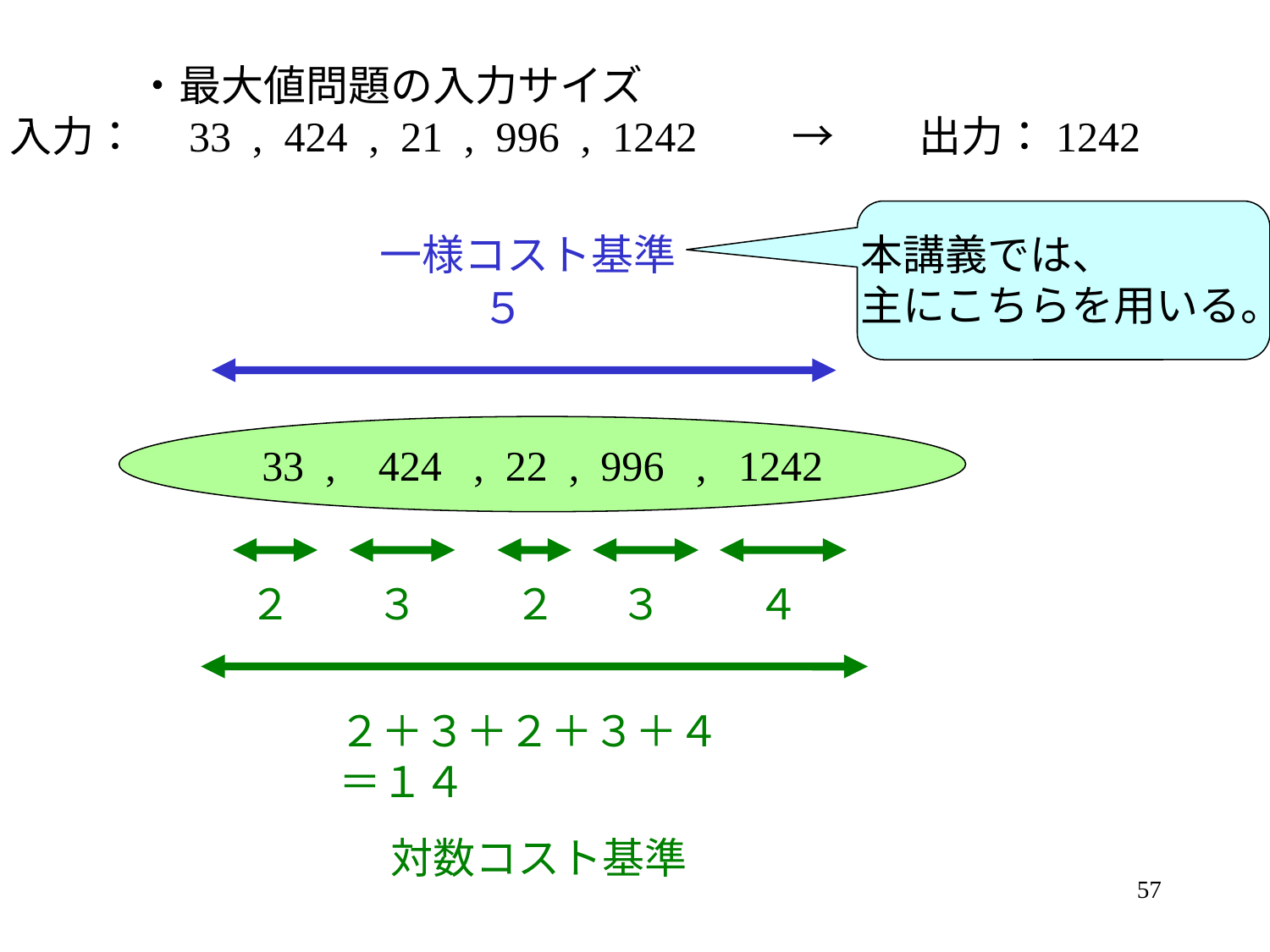

・最大値問題の入力サイズ
入力：　33  ,  424  ,  21  ,  996  ,  1242　　→　　出力：1242

一様コスト基準
本講義では、
主にこちらを用いる。
５

33  ,    424   ,  22  ,  996   ,   1242

２
３
２
３
４

２＋３＋２＋３＋４
＝１４
対数コスト基準
57